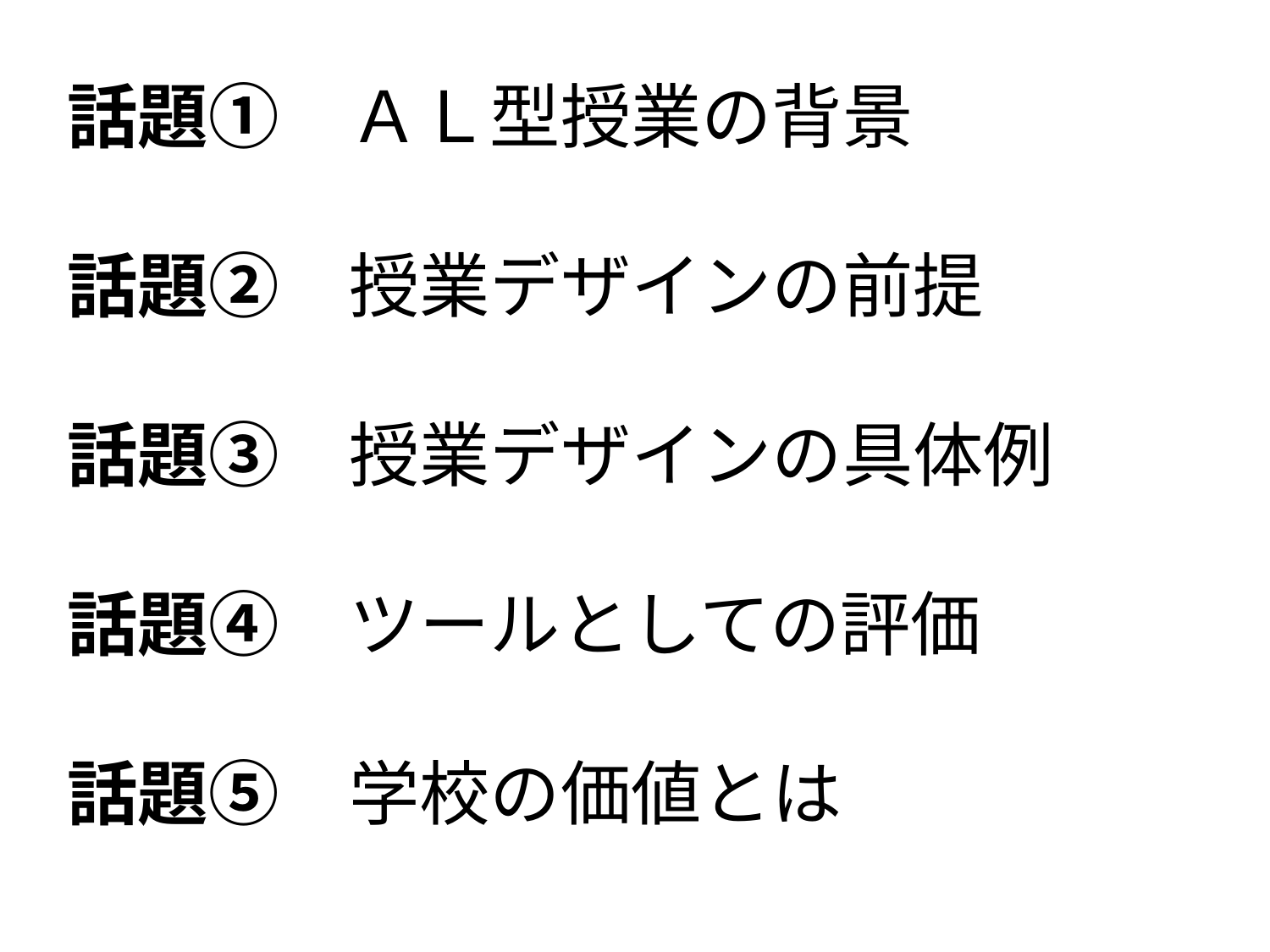

話題①　ＡＬ型授業の背景

話題②　授業デザインの前提

話題③　授業デザインの具体例

話題④　ツールとしての評価

話題⑤　学校の価値とは